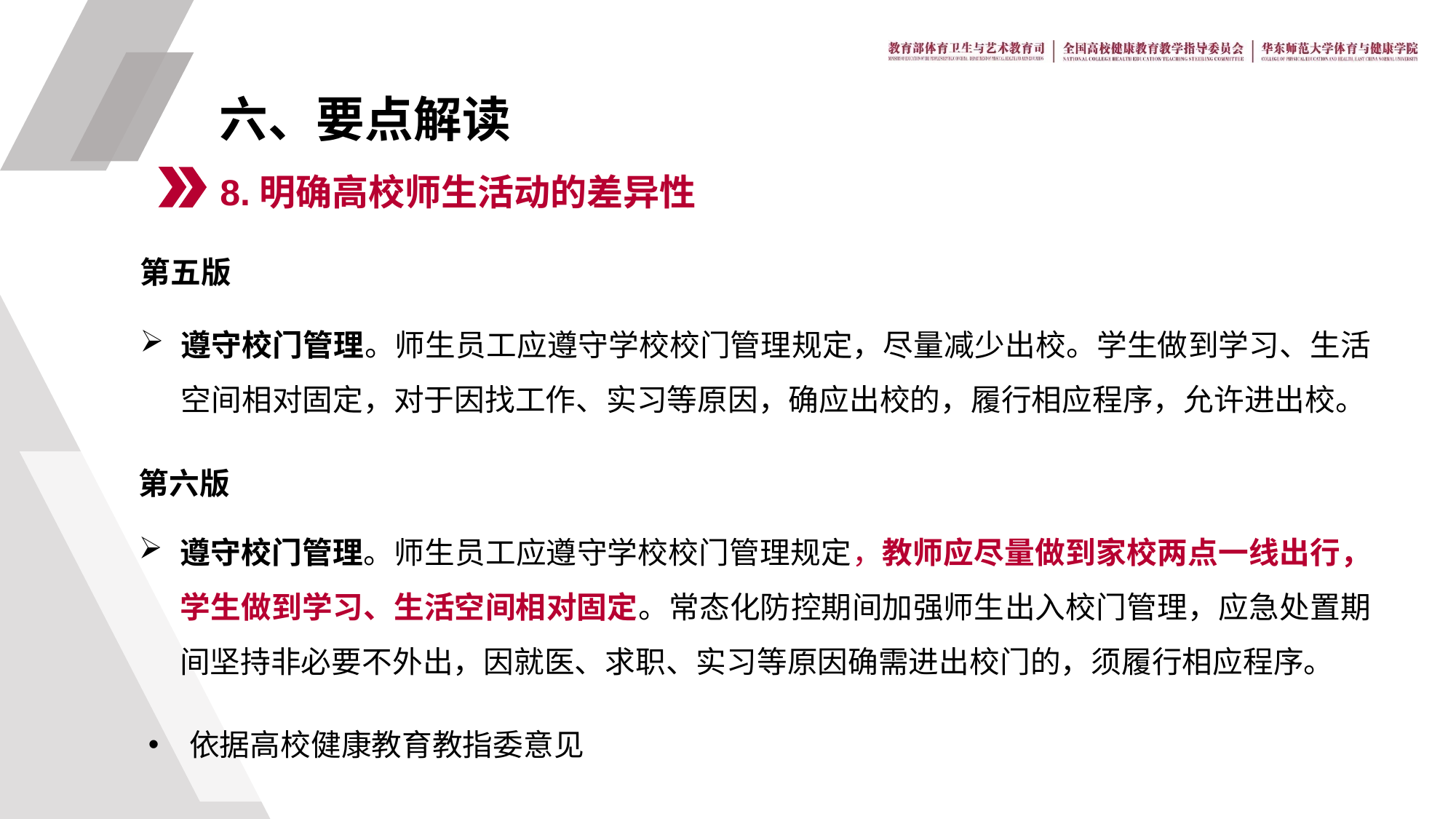

六、要点解读
8.明确高校师生活动的差异性

第五版
遵守校门管理。师生员工应遵守学校校门管理规定，尽量减少出校。学生做到学习、生活空间相对固定，对于因找工作、实习等原因，确应出校的，履行相应程序，允许进出校。
第六版
遵守校门管理。师生员工应遵守学校校门管理规定，教师应尽量做到家校两点一线出行，学生做到学习、生活空间相对固定。常态化防控期间加强师生出入校门管理，应急处置期间坚持非必要不外出，因就医、求职、实习等原因确需进出校门的，须履行相应程序。
依据高校健康教育教指委意见